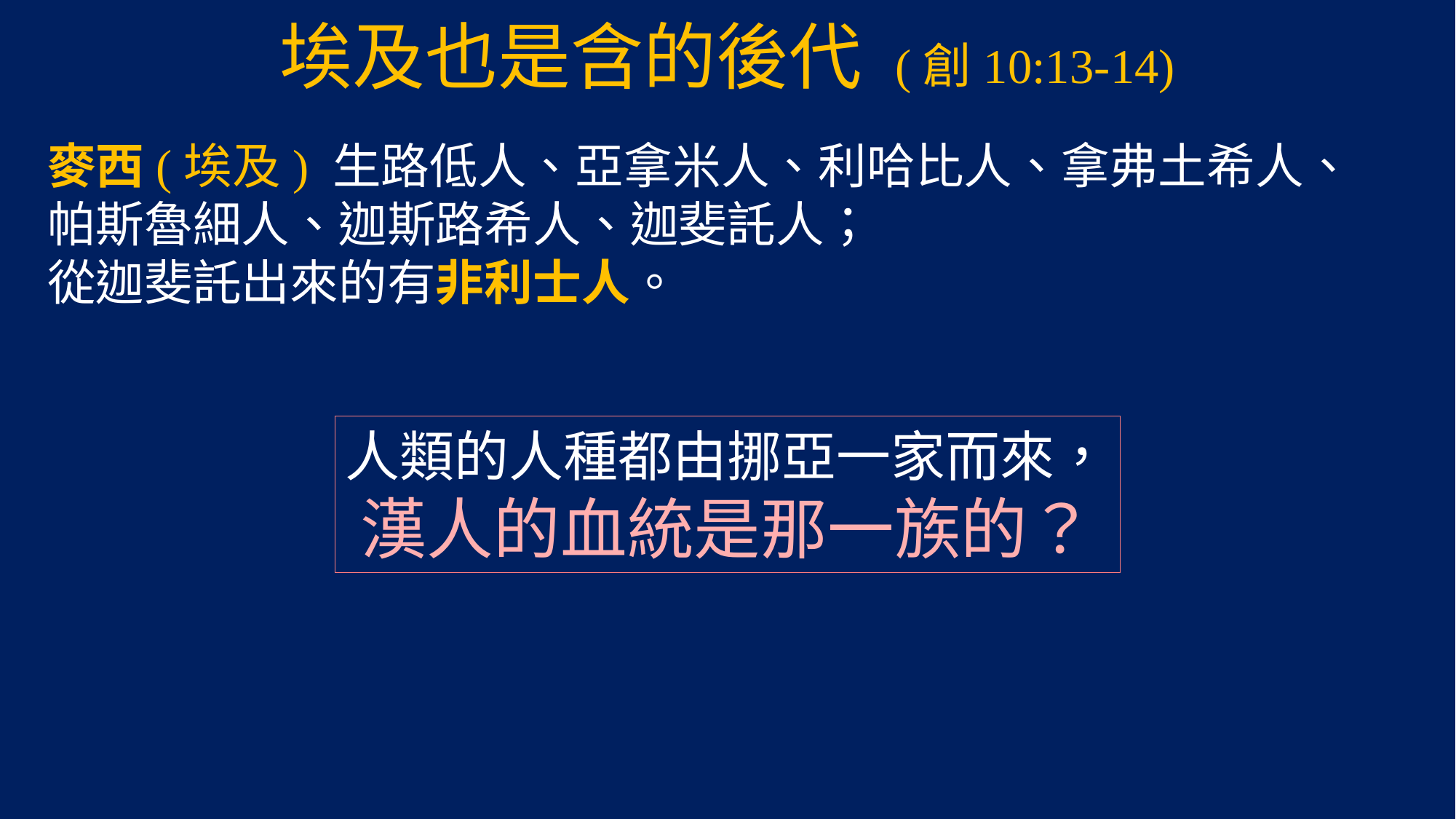

# 埃及也是含的後代 (創10:13-14)
麥西(埃及) 生路低人、亞拿米人、利哈比人、拿弗土希人、
帕斯魯細人、迦斯路希人、迦斐託人；
從迦斐託出來的有非利士人。

人類的人種都由挪亞一家而來，
漢人的血統是那一族的？